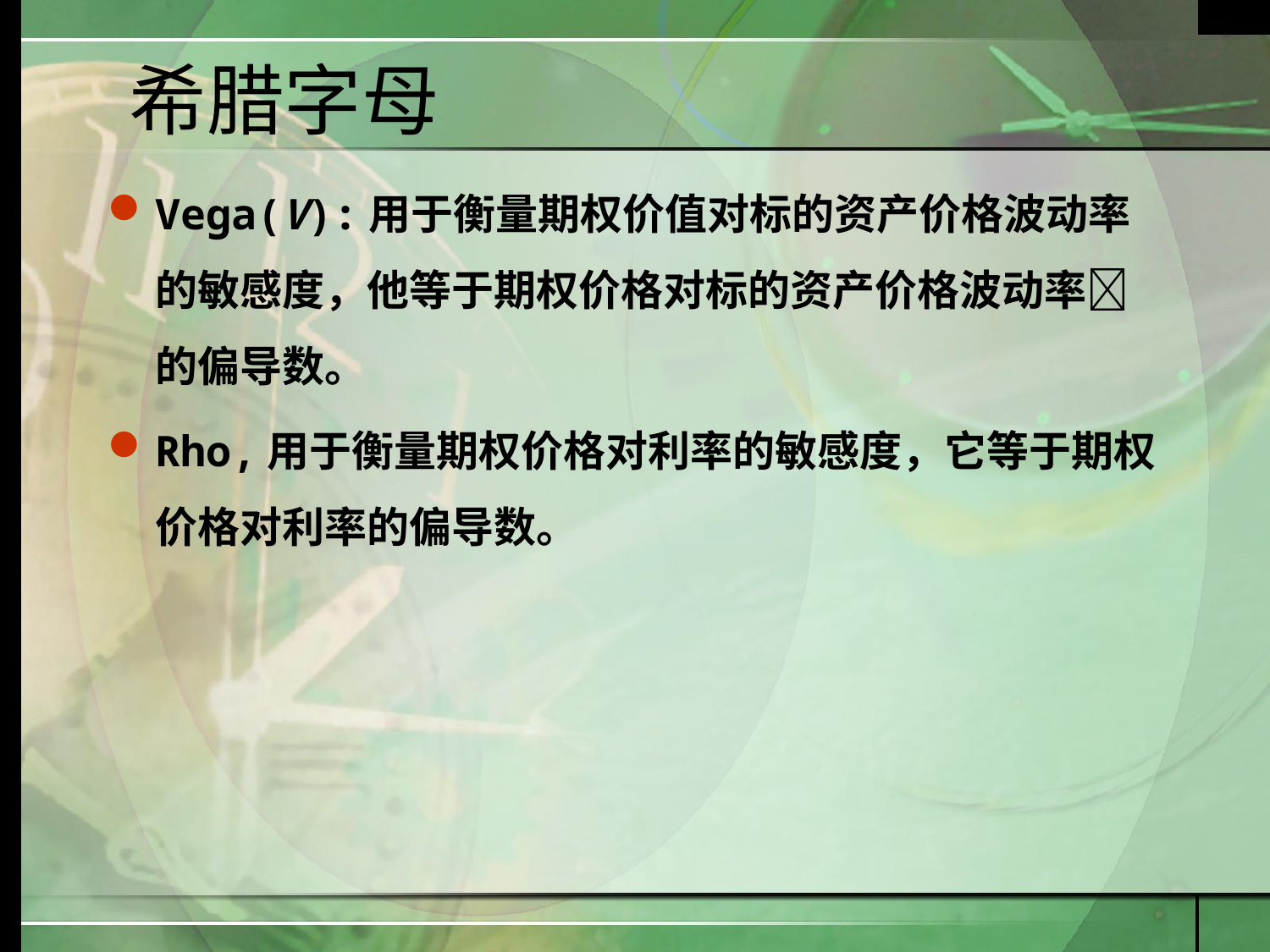

# 希腊字母
Vega(V):用于衡量期权价值对标的资产价格波动率的敏感度，他等于期权价格对标的资产价格波动率σ的偏导数。
Rho,用于衡量期权价格对利率的敏感度，它等于期权价格对利率的偏导数。